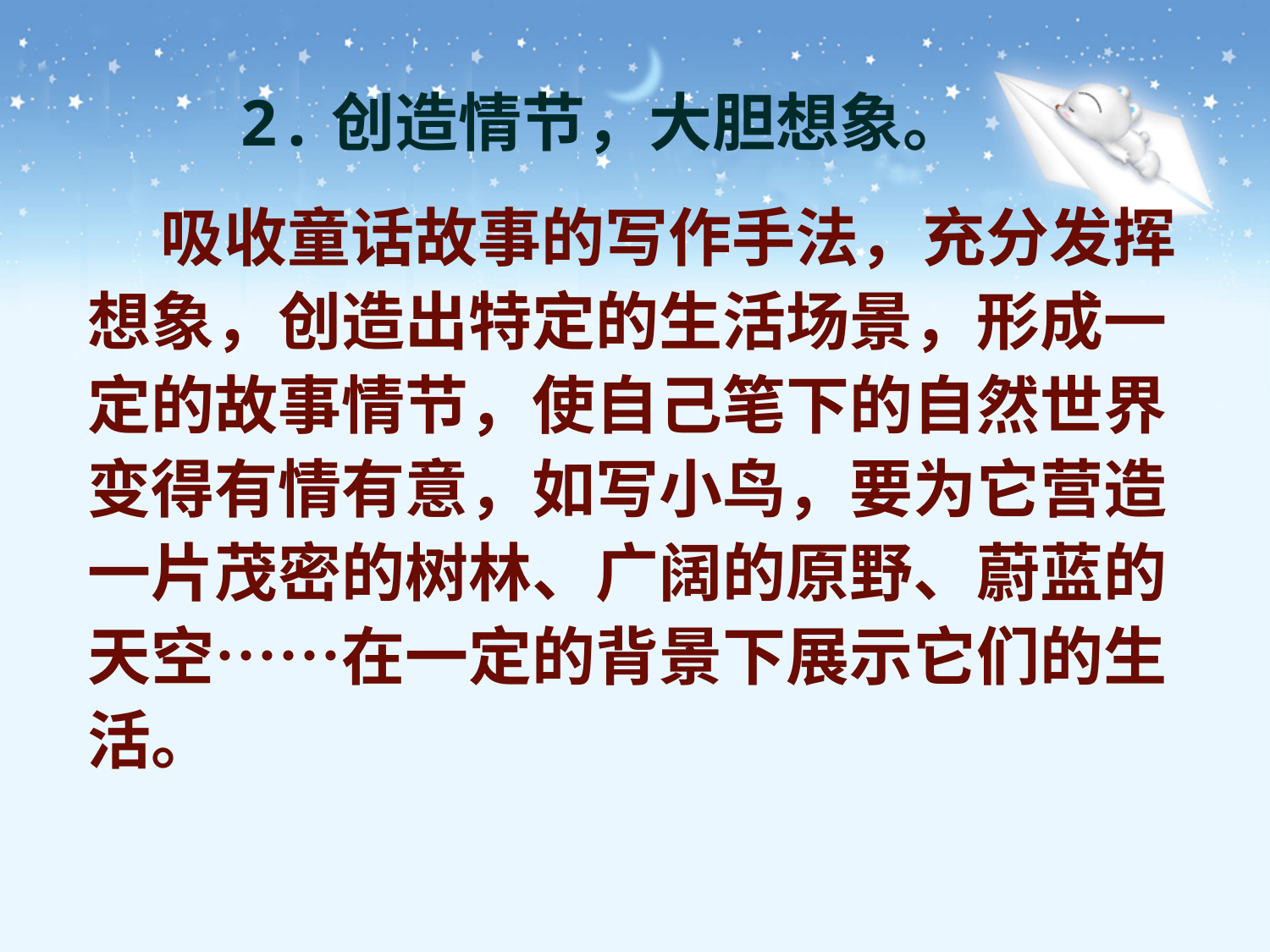

2.创造情节，大胆想象。
    吸收童话故事的写作手法，充分发挥想象，创造出特定的生活场景，形成一定的故事情节，使自己笔下的自然世界变得有情有意，如写小鸟，要为它营造一片茂密的树林、广阔的原野、蔚蓝的天空……在一定的背景下展示它们的生活。